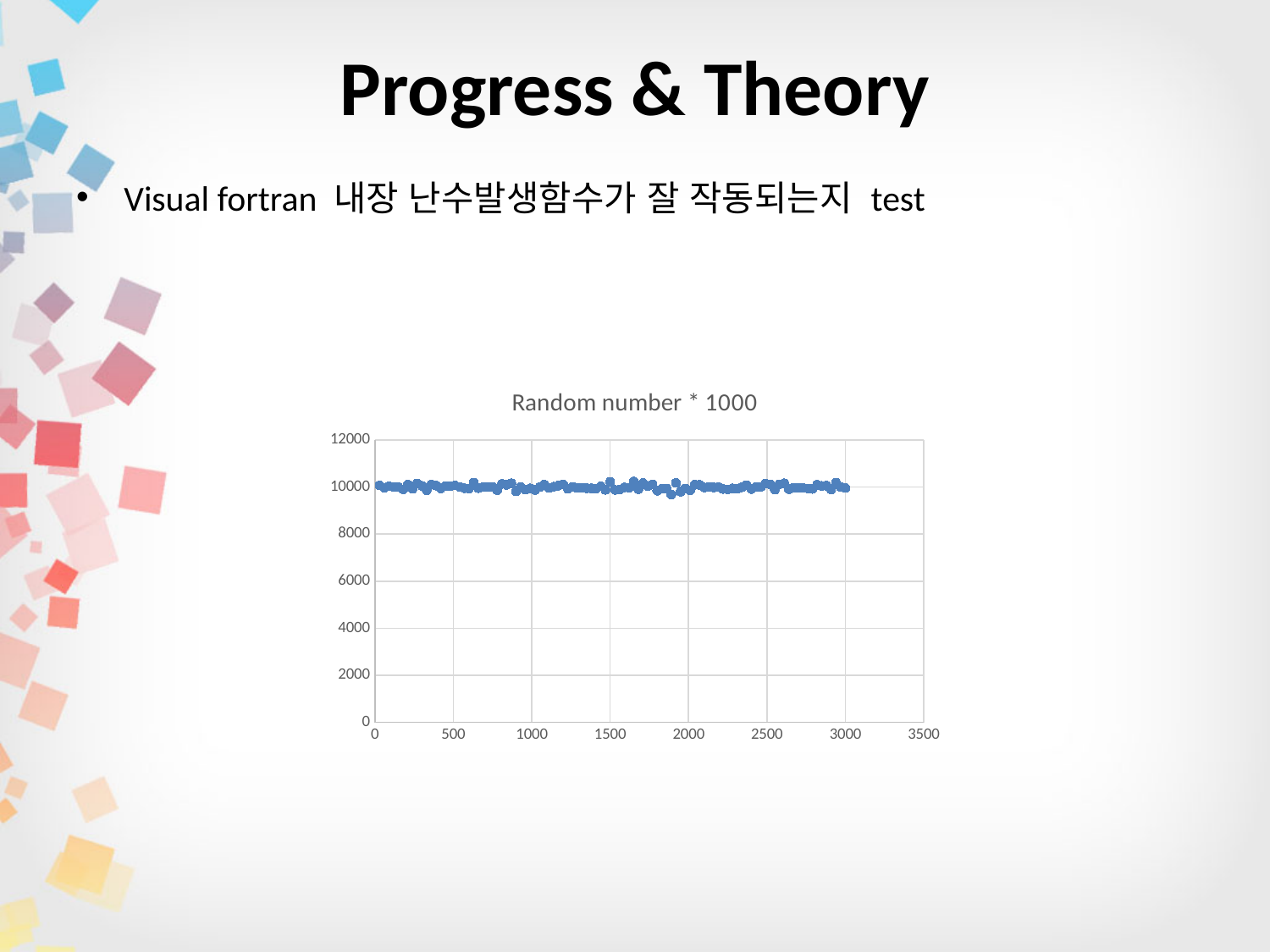

# Progress & Theory
Visual fortran 내장 난수발생함수가 잘 작동되는지 test

### Chart: Random number * 1000

| Category |  |
|---|---|